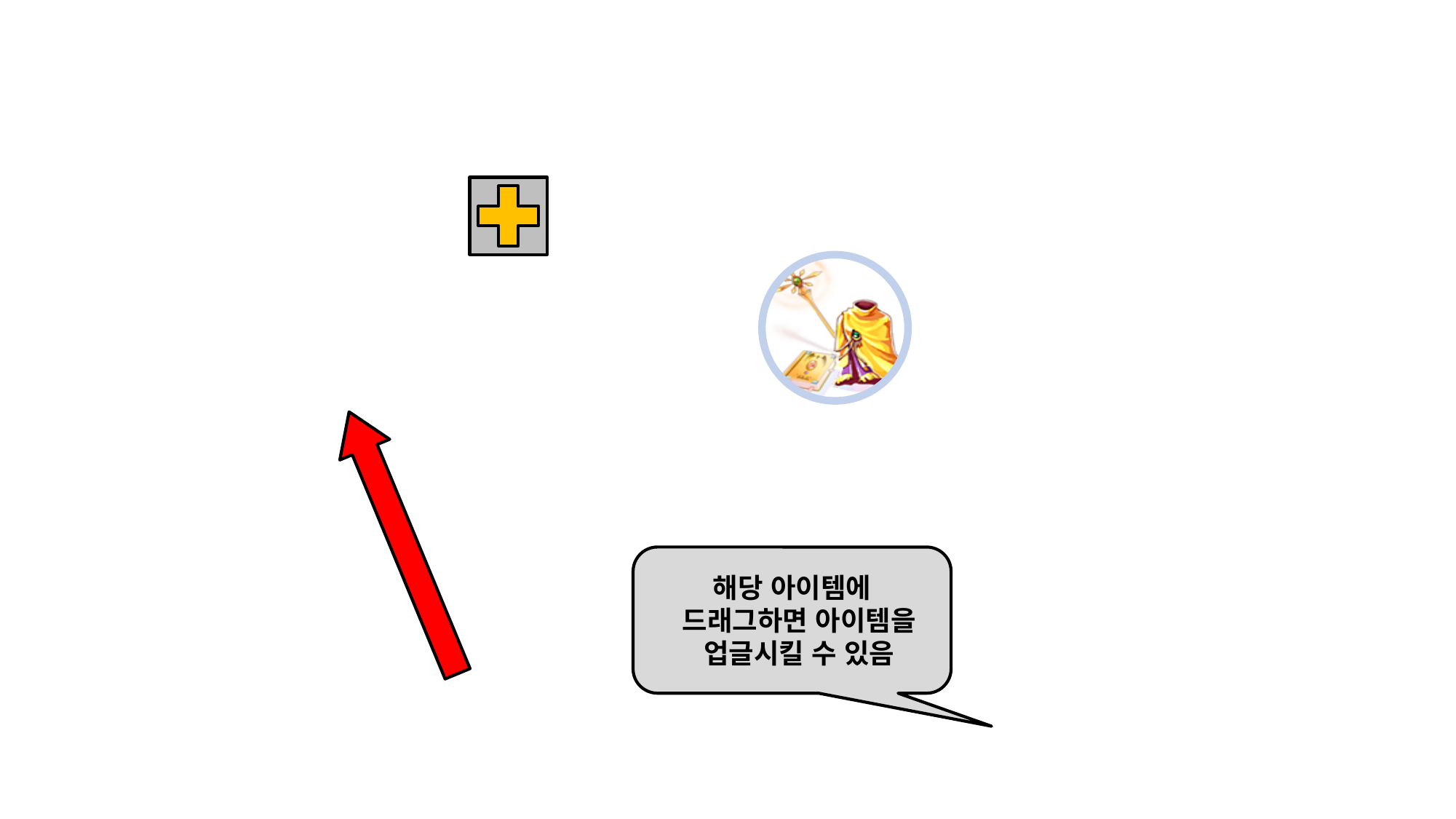

해당 아이템에
 드래그하면 아이템을
 업글시킬 수 있음